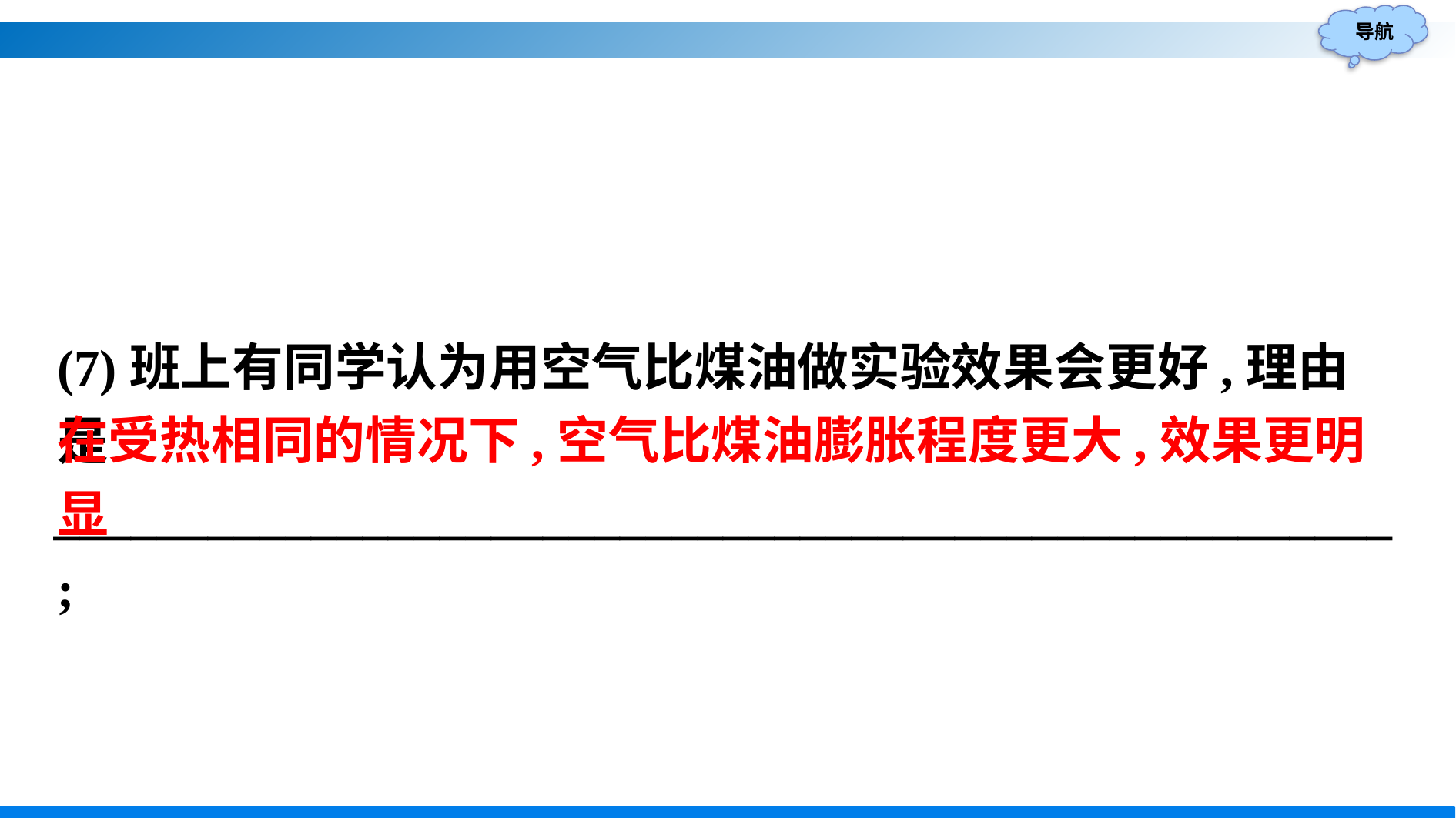

(7)班上有同学认为用空气比煤油做实验效果会更好,理由是
____________________________________________________;
在受热相同的情况下,空气比煤油膨胀程度更大,效果更明显